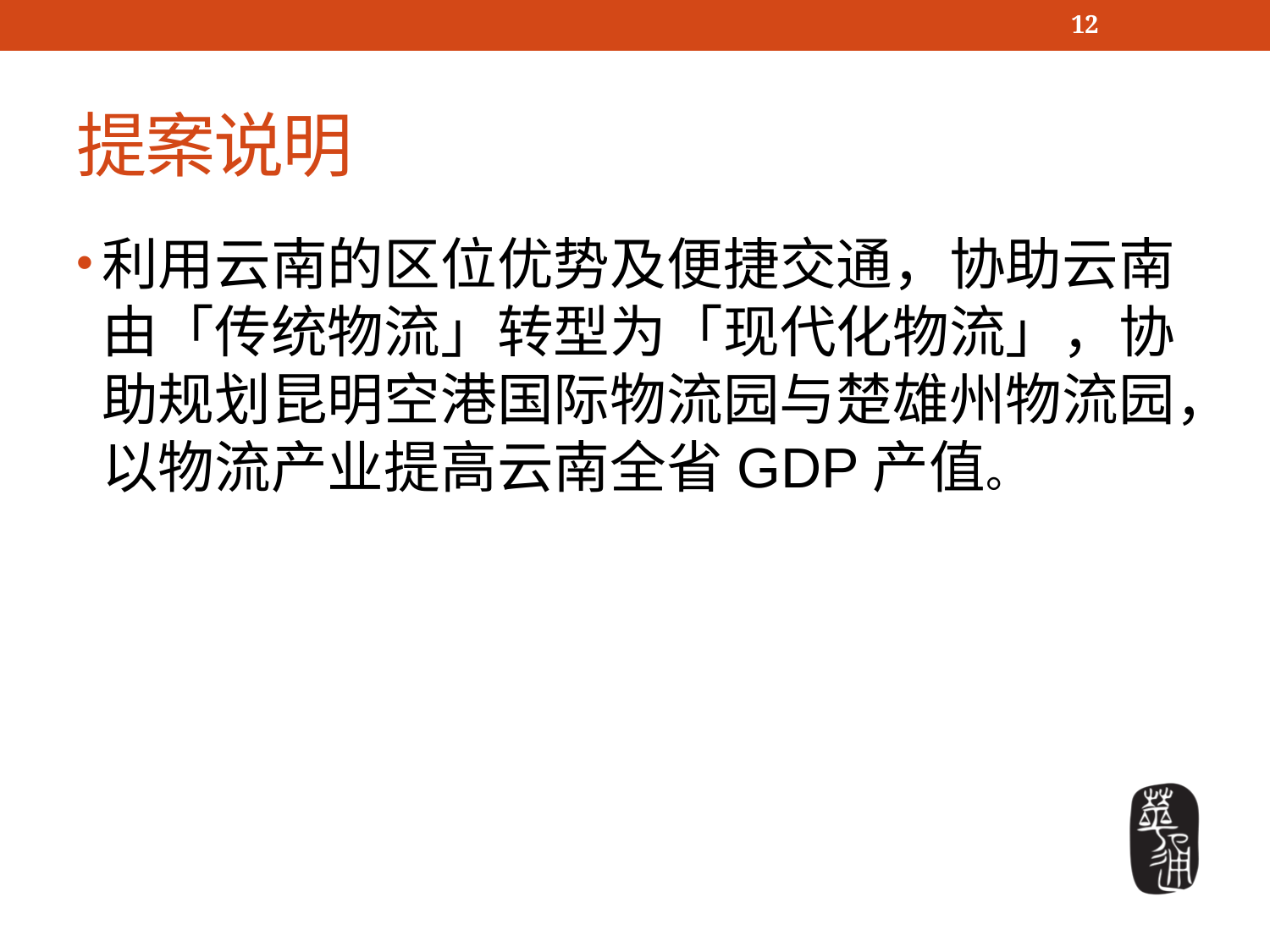

12
# 提案说明
利用云南的区位优势及便捷交通，协助云南由「传统物流」转型为「现代化物流」，协助规划昆明空港国际物流园与楚雄州物流园，以物流产业提高云南全省GDP产值。